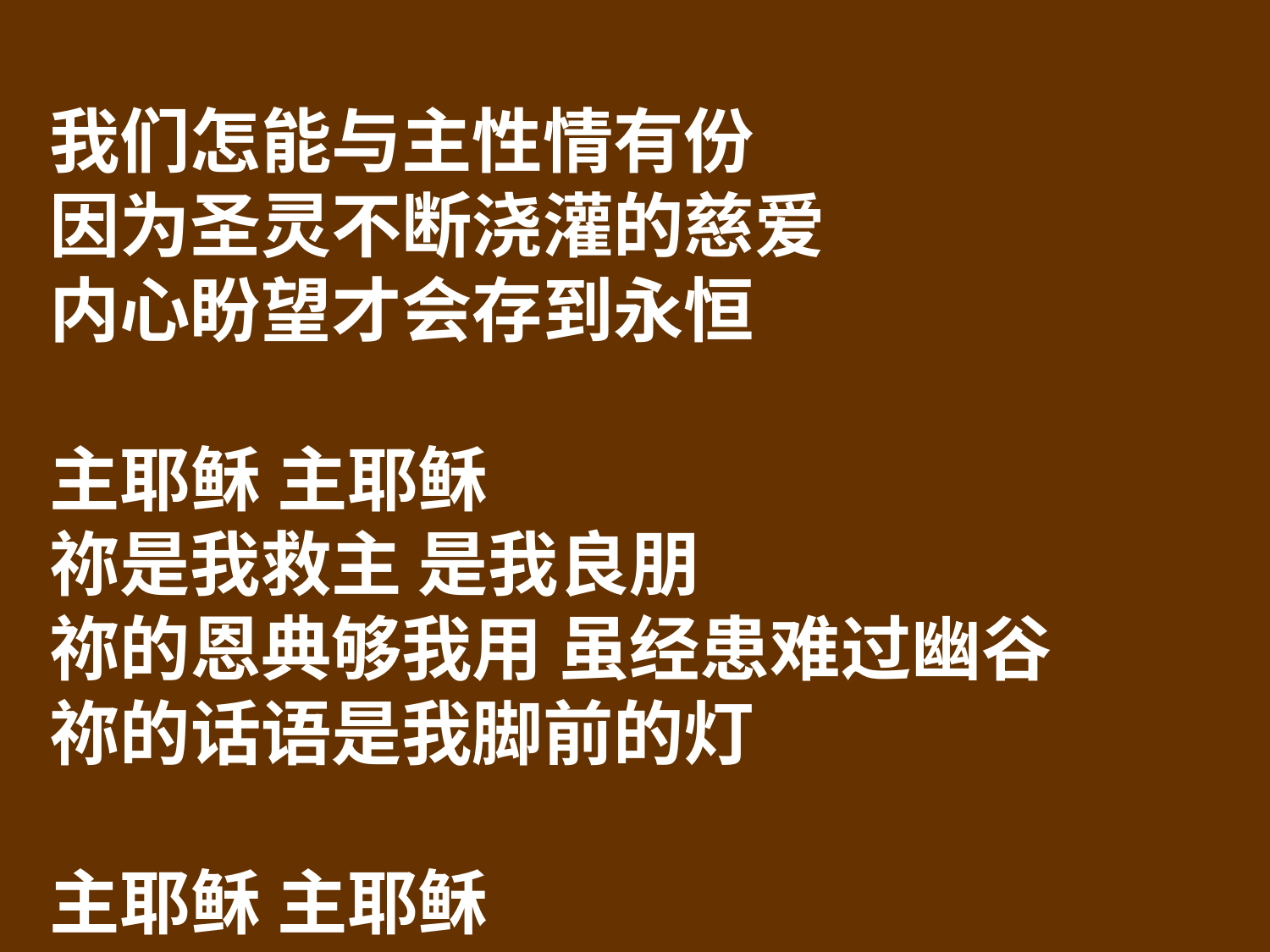

我们怎能与主性情有份
因为圣灵不断浇灌的慈爱
内心盼望才会存到永恒

主耶稣 主耶稣
祢是我救主 是我良朋
祢的恩典够我用 虽经患难过幽谷
祢的话语是我脚前的灯

主耶稣 主耶稣